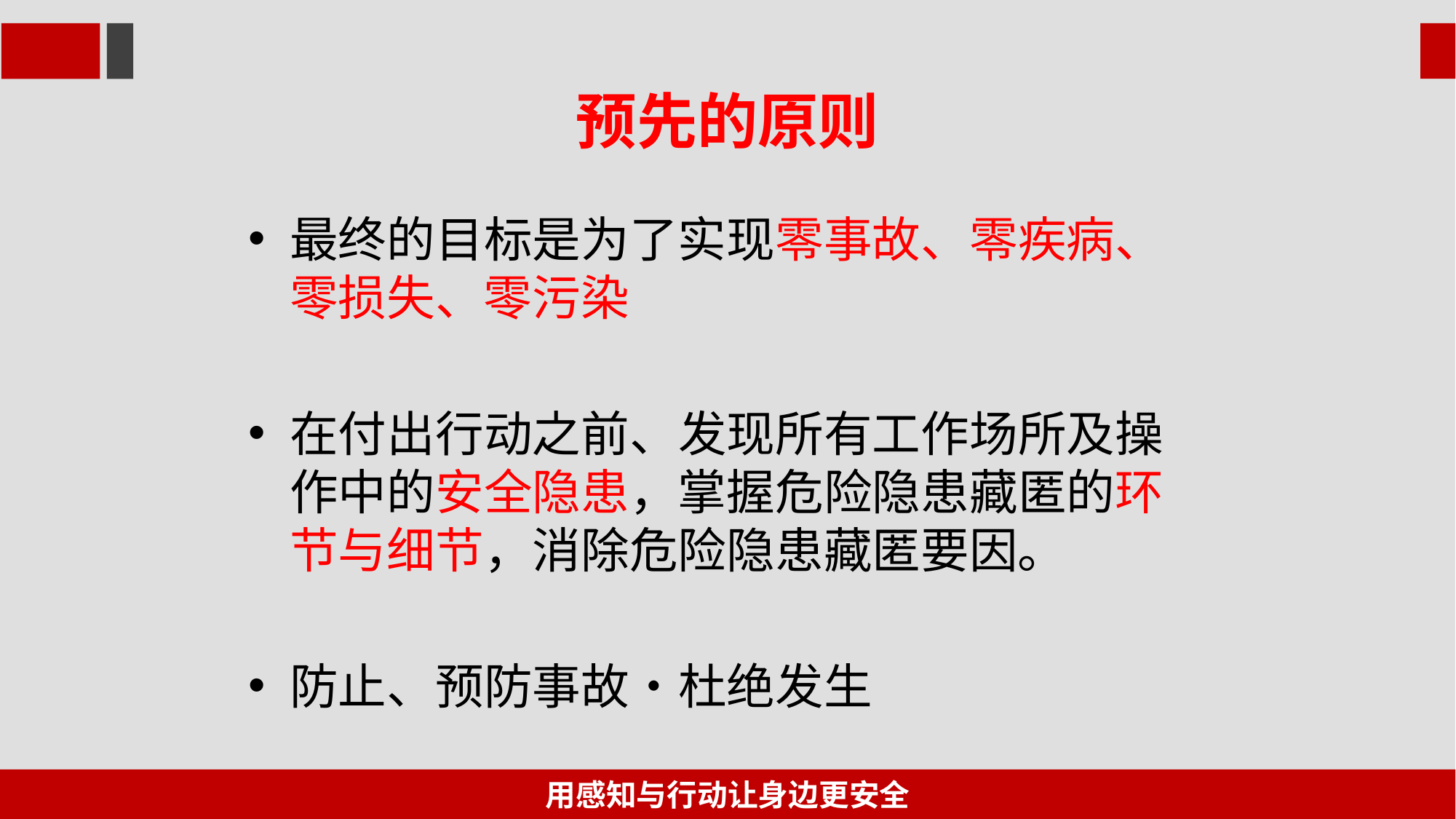

预先的原则
最终的目标是为了实现零事故、零疾病、零损失、零污染

在付出行动之前、发现所有工作场所及操作中的安全隐患，掌握危险隐患藏匿的环节与细节，消除危险隐患藏匿要因。

防止、预防事故・杜绝发生